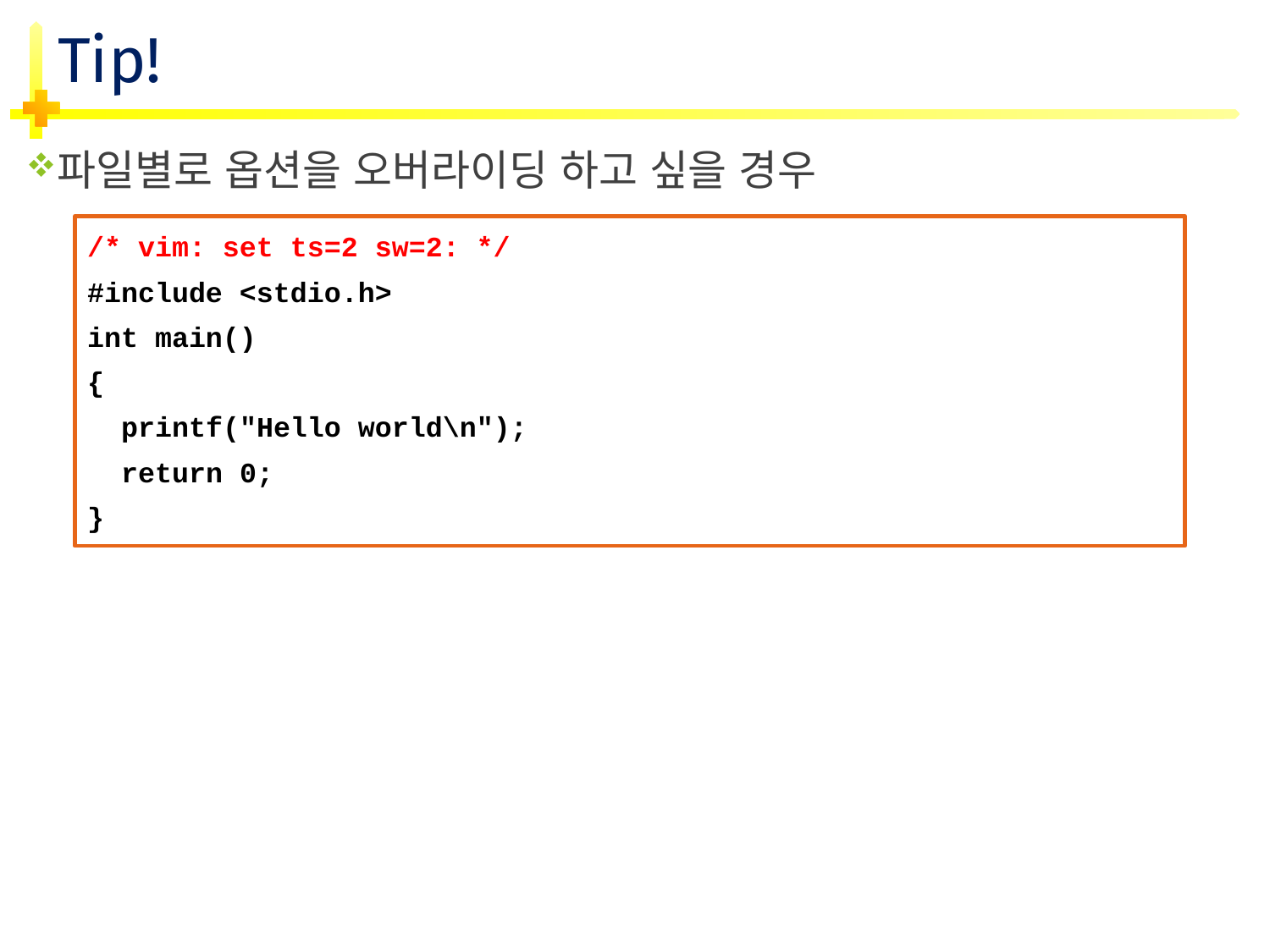

# Tip!
파일별로 옵션을 오버라이딩 하고 싶을 경우
/* vim: set ts=2 sw=2: */
#include <stdio.h>
int main()
{
  printf("Hello world\n");
  return 0;
}